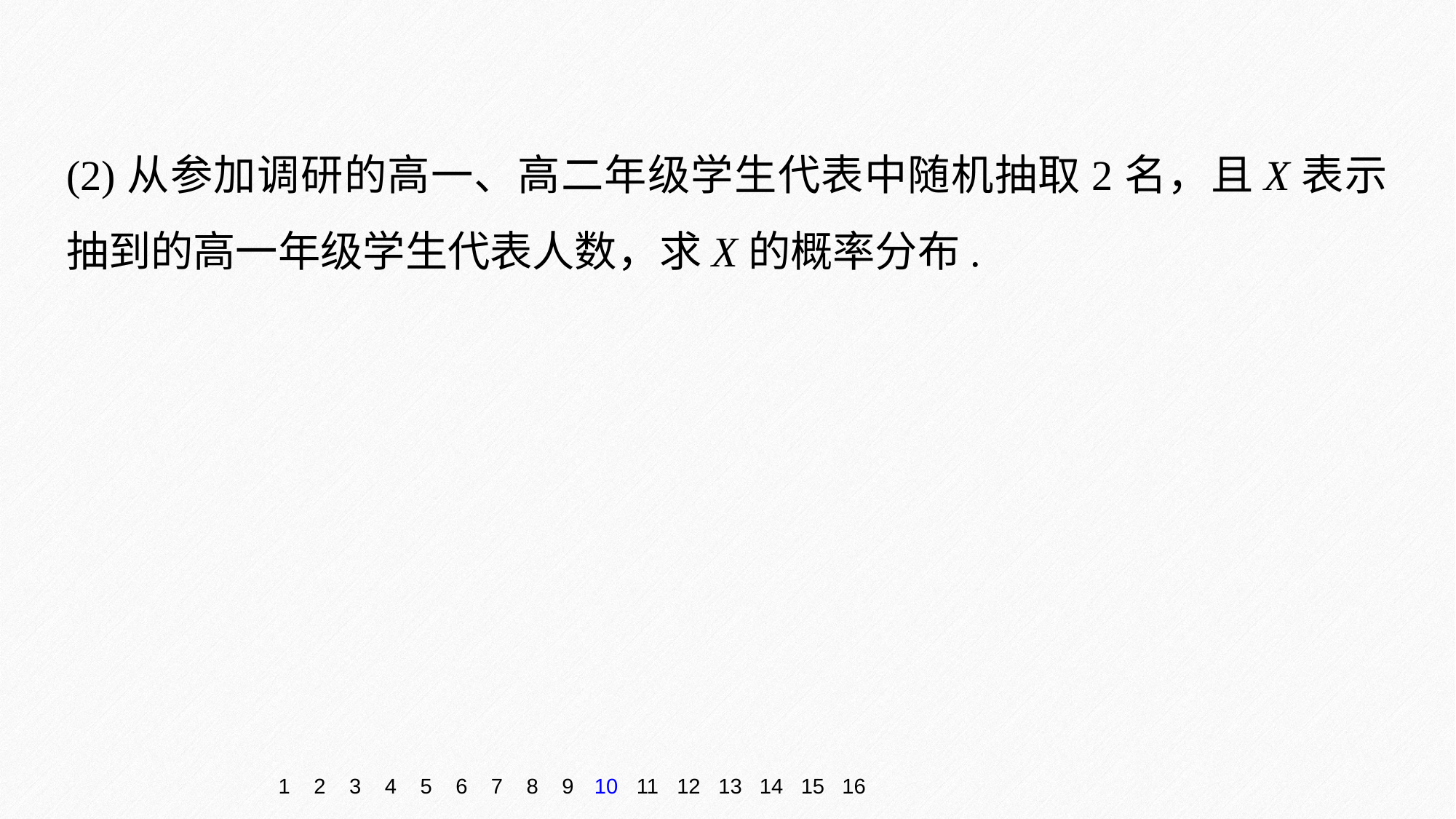

(2)从参加调研的高一、高二年级学生代表中随机抽取2名，且X表示抽到的高一年级学生代表人数，求X的概率分布.
1
2
3
4
5
6
7
8
9
10
11
12
13
14
15
16